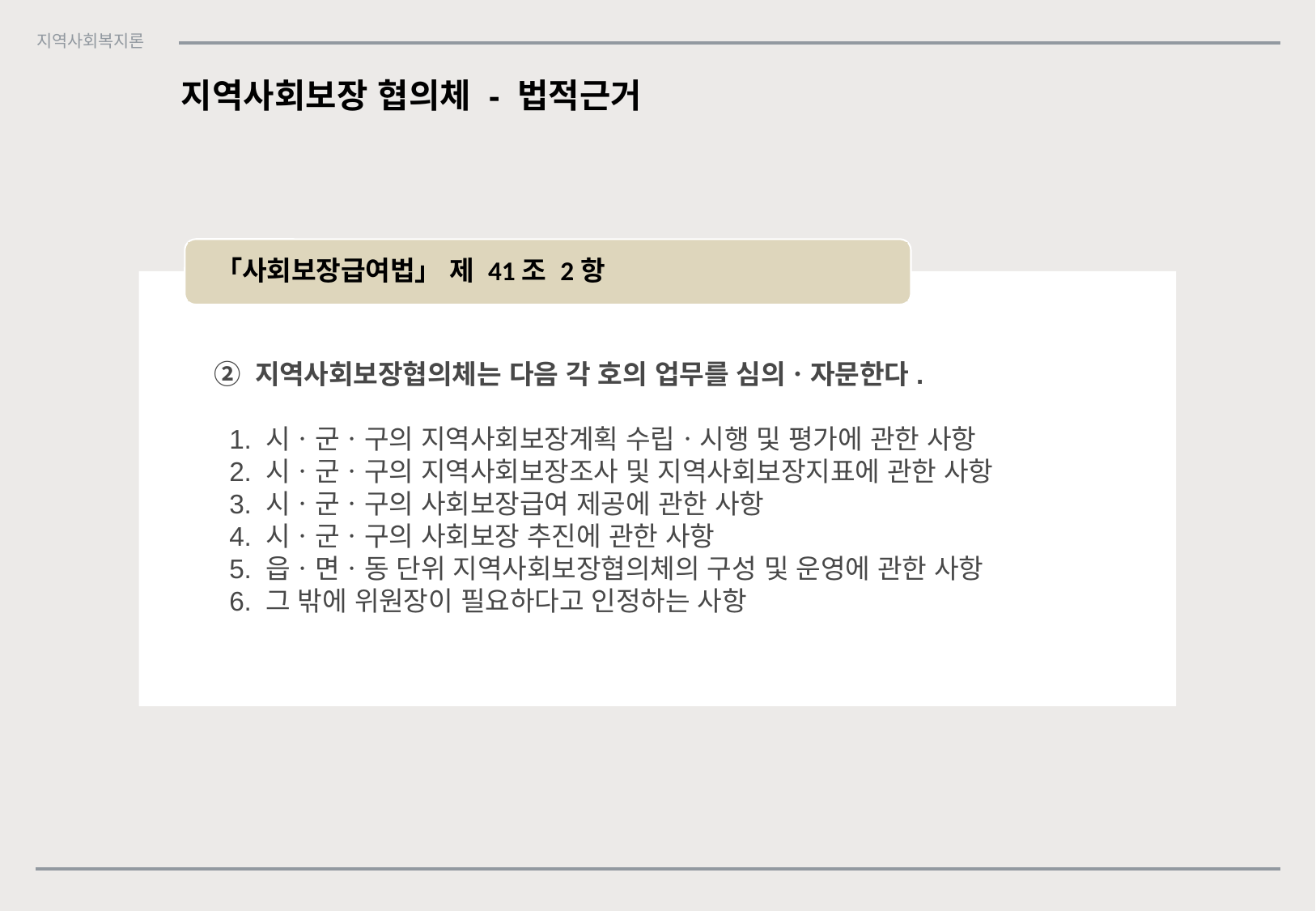

지역사회보장 협의체 - 법적근거

「사회보장급여법」 제 41조 2항

② 지역사회보장협의체는 다음 각 호의 업무를 심의ㆍ자문한다.

  1. 시ㆍ군ㆍ구의 지역사회보장계획 수립ㆍ시행 및 평가에 관한 사항
  2. 시ㆍ군ㆍ구의 지역사회보장조사 및 지역사회보장지표에 관한 사항
  3. 시ㆍ군ㆍ구의 사회보장급여 제공에 관한 사항
  4. 시ㆍ군ㆍ구의 사회보장 추진에 관한 사항
  5. 읍ㆍ면ㆍ동 단위 지역사회보장협의체의 구성 및 운영에 관한 사항
  6. 그 밖에 위원장이 필요하다고 인정하는 사항